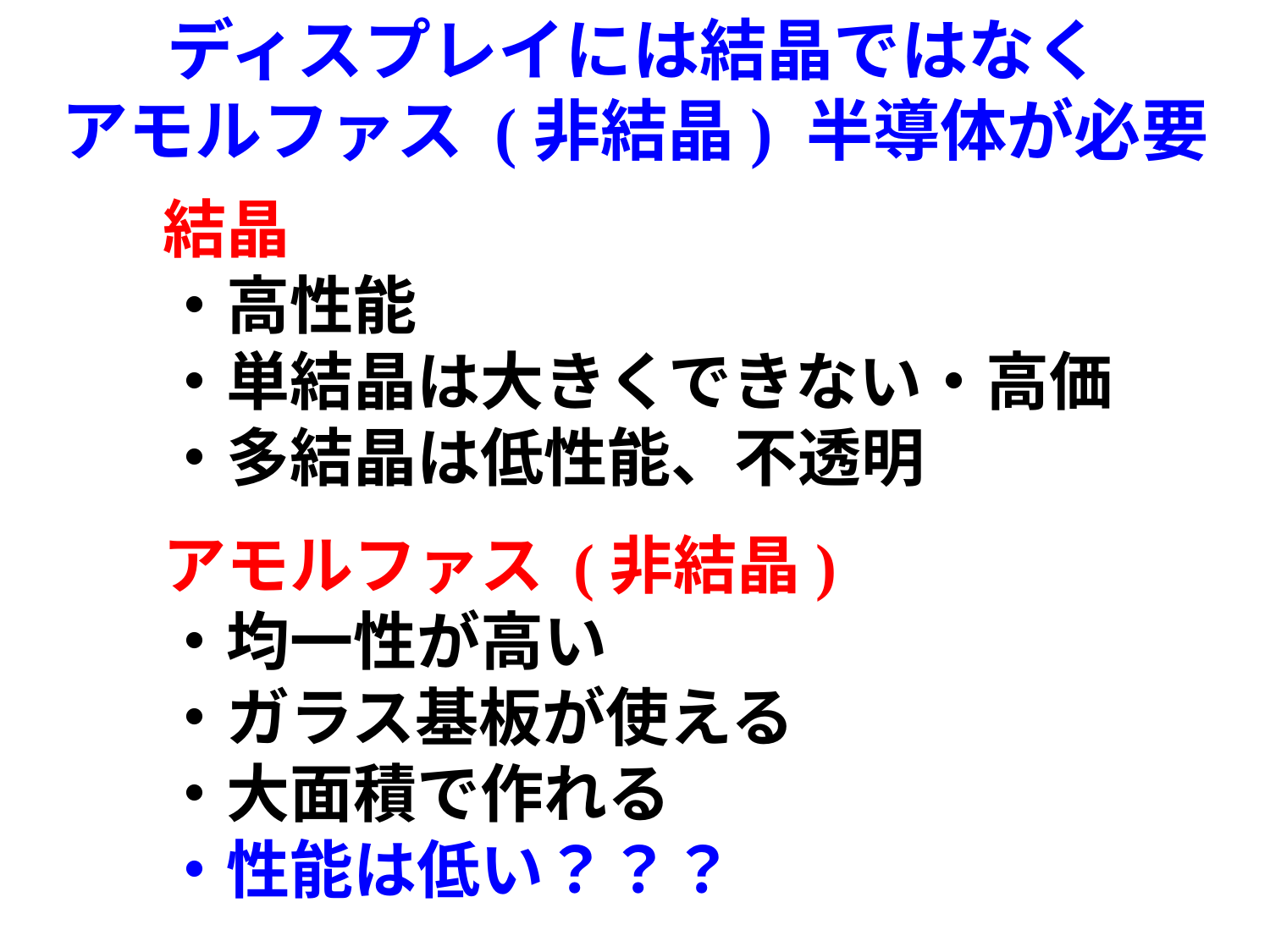

ディスプレイには結晶ではなく
アモルファス (非結晶) 半導体が必要
結晶
・高性能
・単結晶は大きくできない・高価
・多結晶は低性能、不透明
アモルファス (非結晶)
・均一性が高い
・ガラス基板が使える
・大面積で作れる
・性能は低い？？？